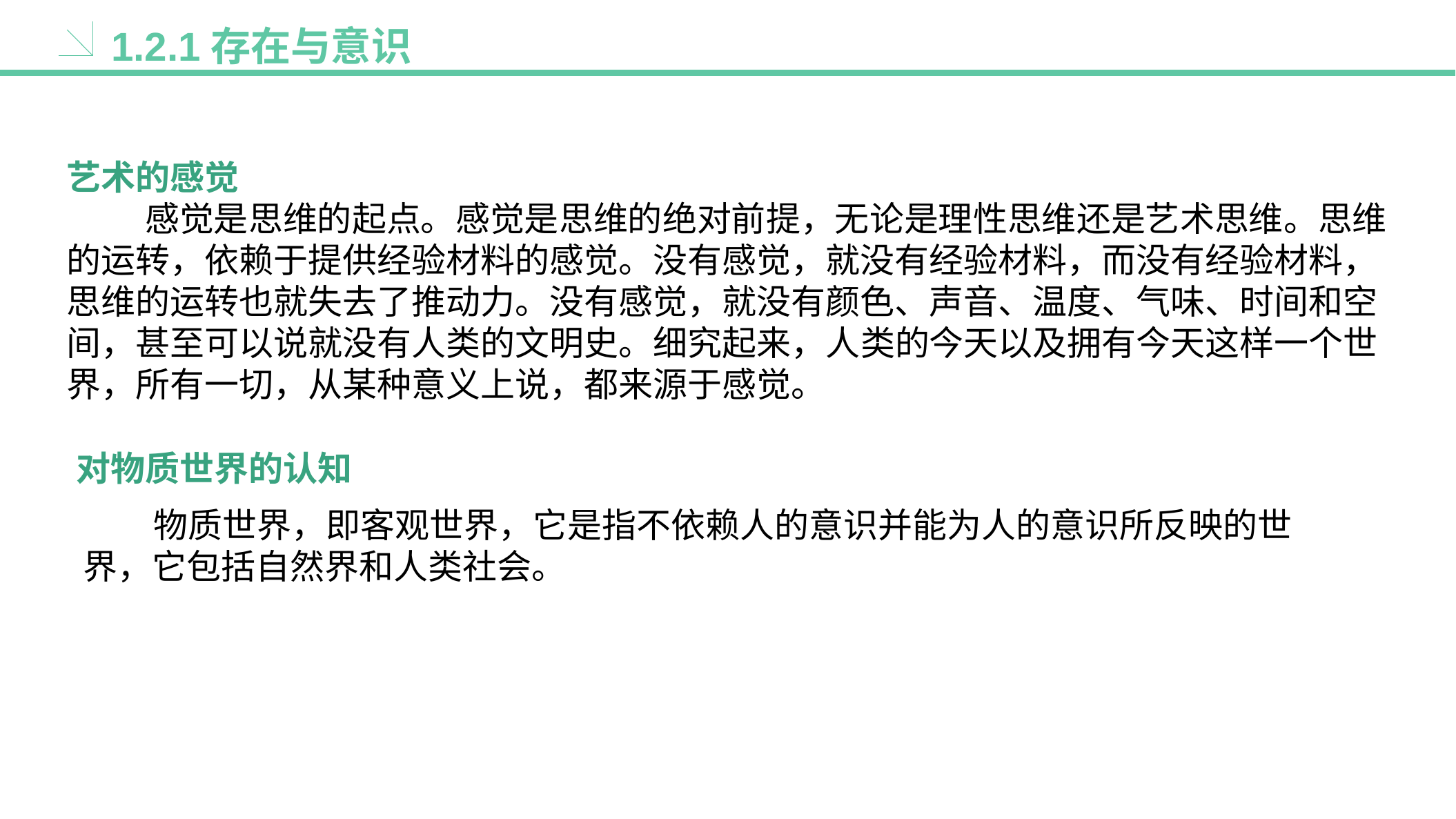

1.2.1存在与意识
艺术的感觉
         感觉是思维的起点。感觉是思维的绝对前提，无论是理性思维还是艺术思维。思维的运转，依赖于提供经验材料的感觉。没有感觉，就没有经验材料，而没有经验材料，思维的运转也就失去了推动力。没有感觉，就没有颜色、声音、温度、气味、时间和空间，甚至可以说就没有人类的文明史。细究起来，人类的今天以及拥有今天这样一个世界，所有一切，从某种意义上说，都来源于感觉。

对物质世界的认知

        物质世界，即客观世界，它是指不依赖人的意识并能为人的意识所反映的世界，它包括自然界和人类社会。